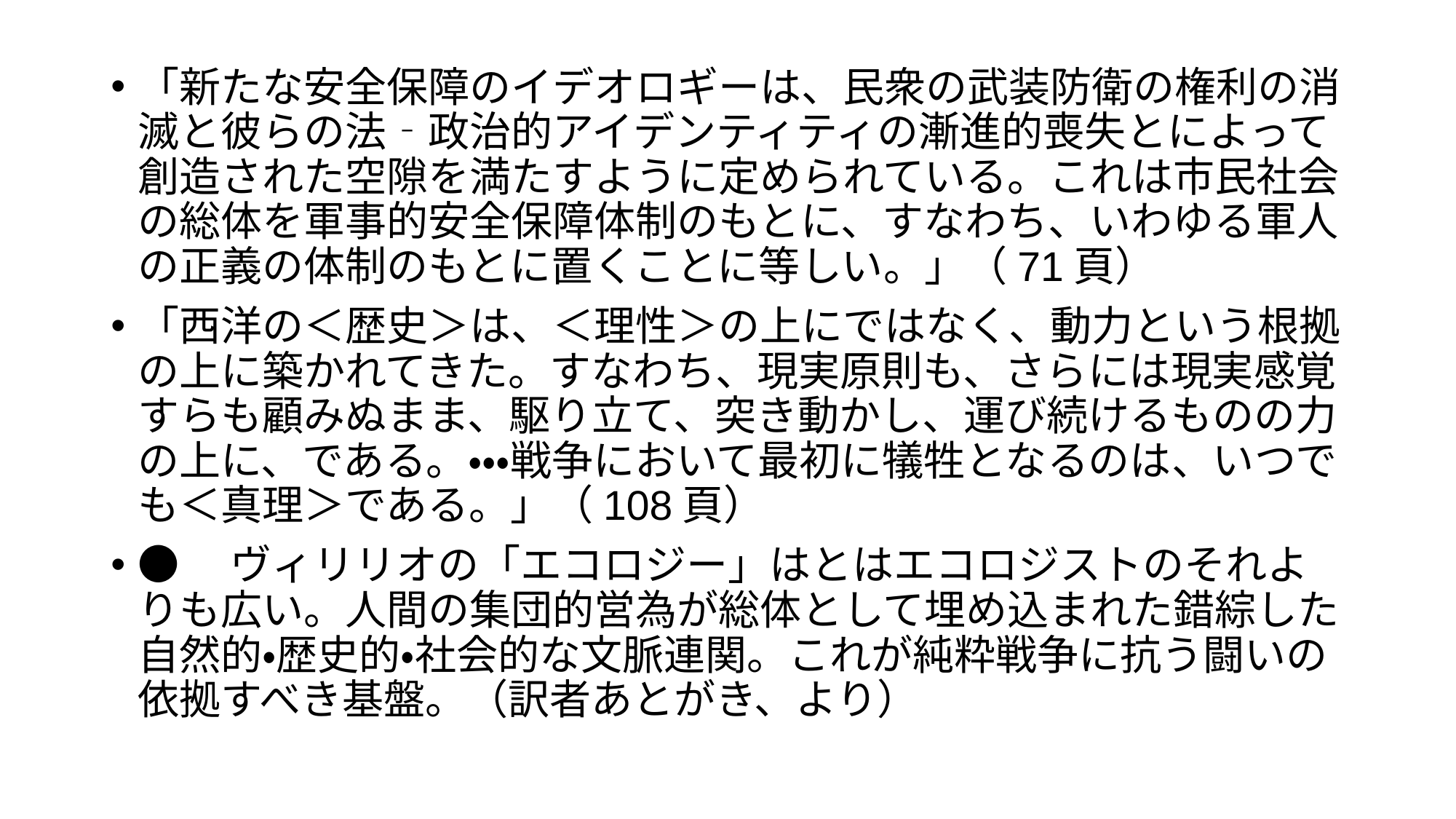

#
「新たな安全保障のイデオロギーは、民衆の武装防衛の権利の消滅と彼らの法‐政治的アイデンティティの漸進的喪失とによって創造された空隙を満たすように定められている。これは市民社会の総体を軍事的安全保障体制のもとに、すなわち、いわゆる軍人の正義の体制のもとに置くことに等しい。」（71頁）
「西洋の＜歴史＞は、＜理性＞の上にではなく、動力という根拠の上に築かれてきた。すなわち、現実原則も、さらには現実感覚すらも顧みぬまま、駆り立て、突き動かし、運び続けるものの力の上に、である。・・・戦争において最初に犠牲となるのは、いつでも＜真理＞である。」（108頁）
●　ヴィリリオの「エコロジー」はとはエコロジストのそれよりも広い。人間の集団的営為が総体として埋め込まれた錯綜した自然的・歴史的・社会的な文脈連関。これが純粋戦争に抗う闘いの依拠すべき基盤。（訳者あとがき、より）